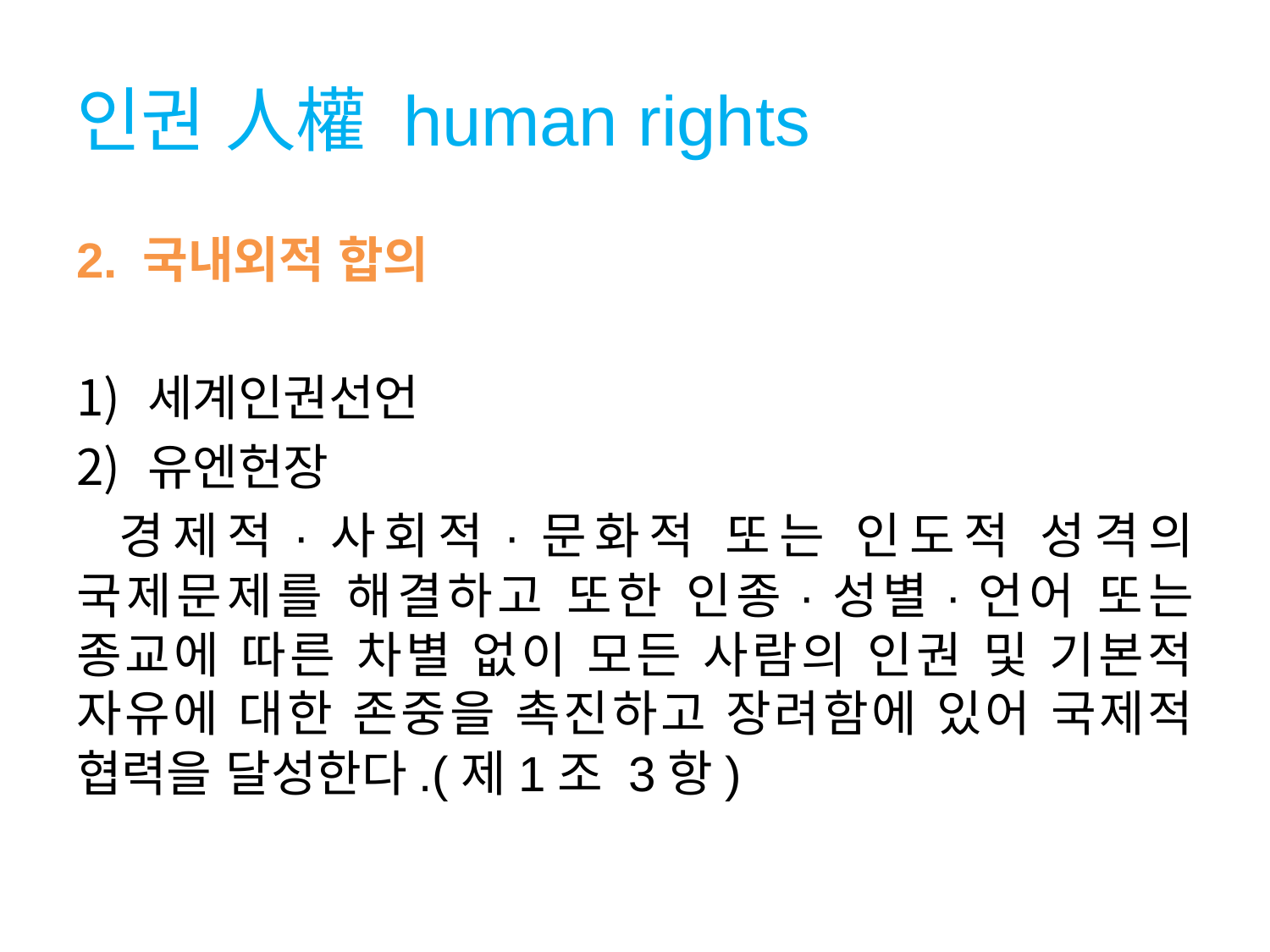

# 인권 人權 human rights
2. 국내외적 합의

세계인권선언
유엔헌장
 경제적·사회적·문화적 또는 인도적 성격의 국제문제를 해결하고 또한 인종·성별·언어 또는 종교에 따른 차별 없이 모든 사람의 인권 및 기본적 자유에 대한 존중을 촉진하고 장려함에 있어 국제적 협력을 달성한다.(제1조 3항)